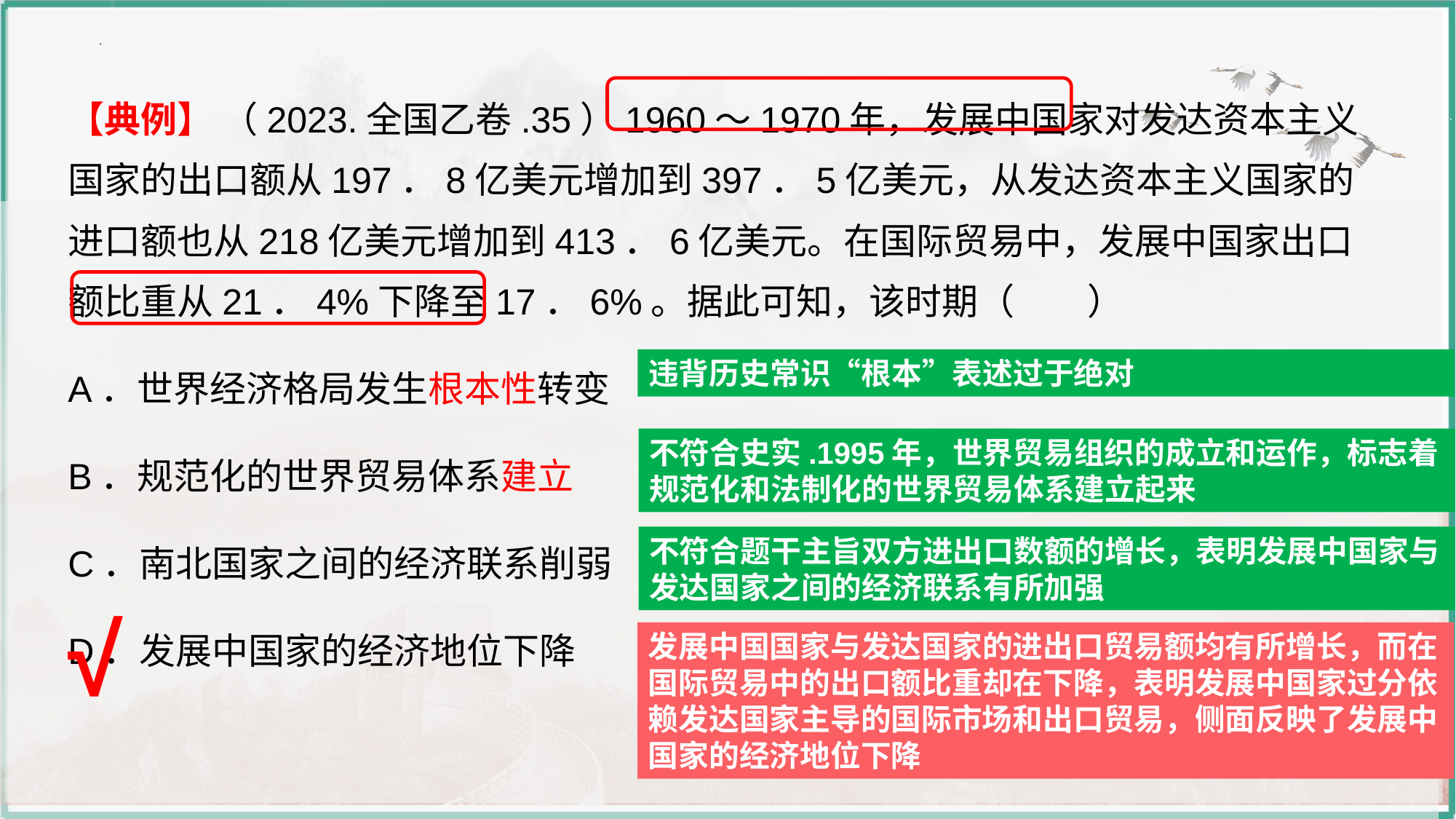

【典例】 （2023.全国乙卷.35）1960～1970年，发展中国家对发达资本主义国家的出口额从197．8亿美元增加到397．5亿美元，从发达资本主义国家的进口额也从218亿美元增加到413．6亿美元。在国际贸易中，发展中国家出口额比重从21．4%下降至17．6%。据此可知，该时期（　　）
A．世界经济格局发生根本性转变
B．规范化的世界贸易体系建立
C．南北国家之间的经济联系削弱
D．发展中国家的经济地位下降

违背历史常识“根本”表述过于绝对
不符合史实.1995年，世界贸易组织的成立和运作，标志着规范化和法制化的世界贸易体系建立起来
不符合题干主旨双方进出口数额的增长，表明发展中国家与发达国家之间的经济联系有所加强
√
发展中国国家与发达国家的进出口贸易额均有所增长，而在国际贸易中的出口额比重却在下降，表明发展中国家过分依赖发达国家主导的国际市场和出口贸易，侧面反映了发展中国家的经济地位下降